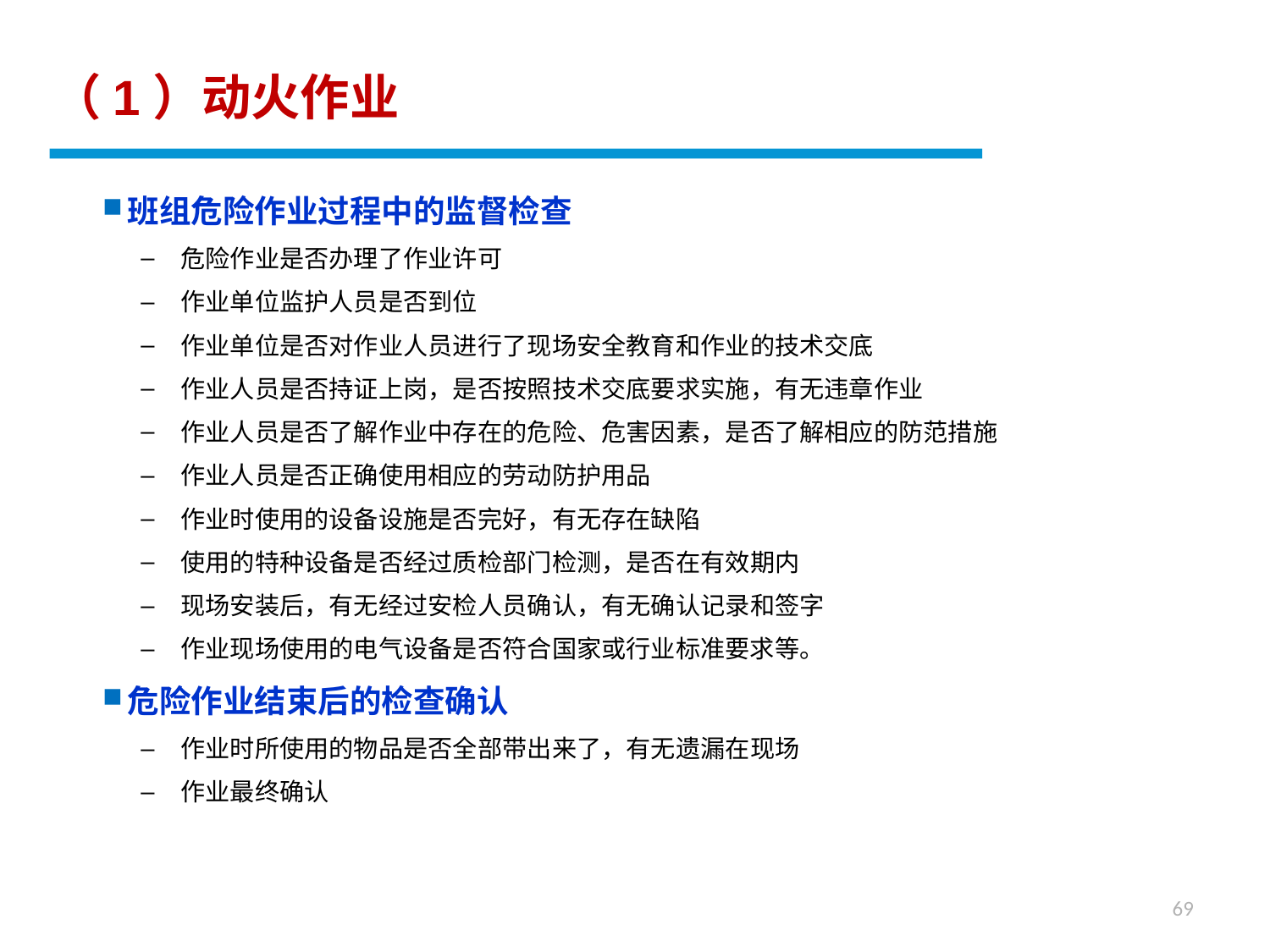

（1）动火作业
班组危险作业过程中的监督检查
危险作业是否办理了作业许可
作业单位监护人员是否到位
作业单位是否对作业人员进行了现场安全教育和作业的技术交底
作业人员是否持证上岗，是否按照技术交底要求实施，有无违章作业
作业人员是否了解作业中存在的危险、危害因素，是否了解相应的防范措施
作业人员是否正确使用相应的劳动防护用品
作业时使用的设备设施是否完好，有无存在缺陷
使用的特种设备是否经过质检部门检测，是否在有效期内
现场安装后，有无经过安检人员确认，有无确认记录和签字
作业现场使用的电气设备是否符合国家或行业标准要求等。
危险作业结束后的检查确认
作业时所使用的物品是否全部带出来了，有无遗漏在现场
作业最终确认
69